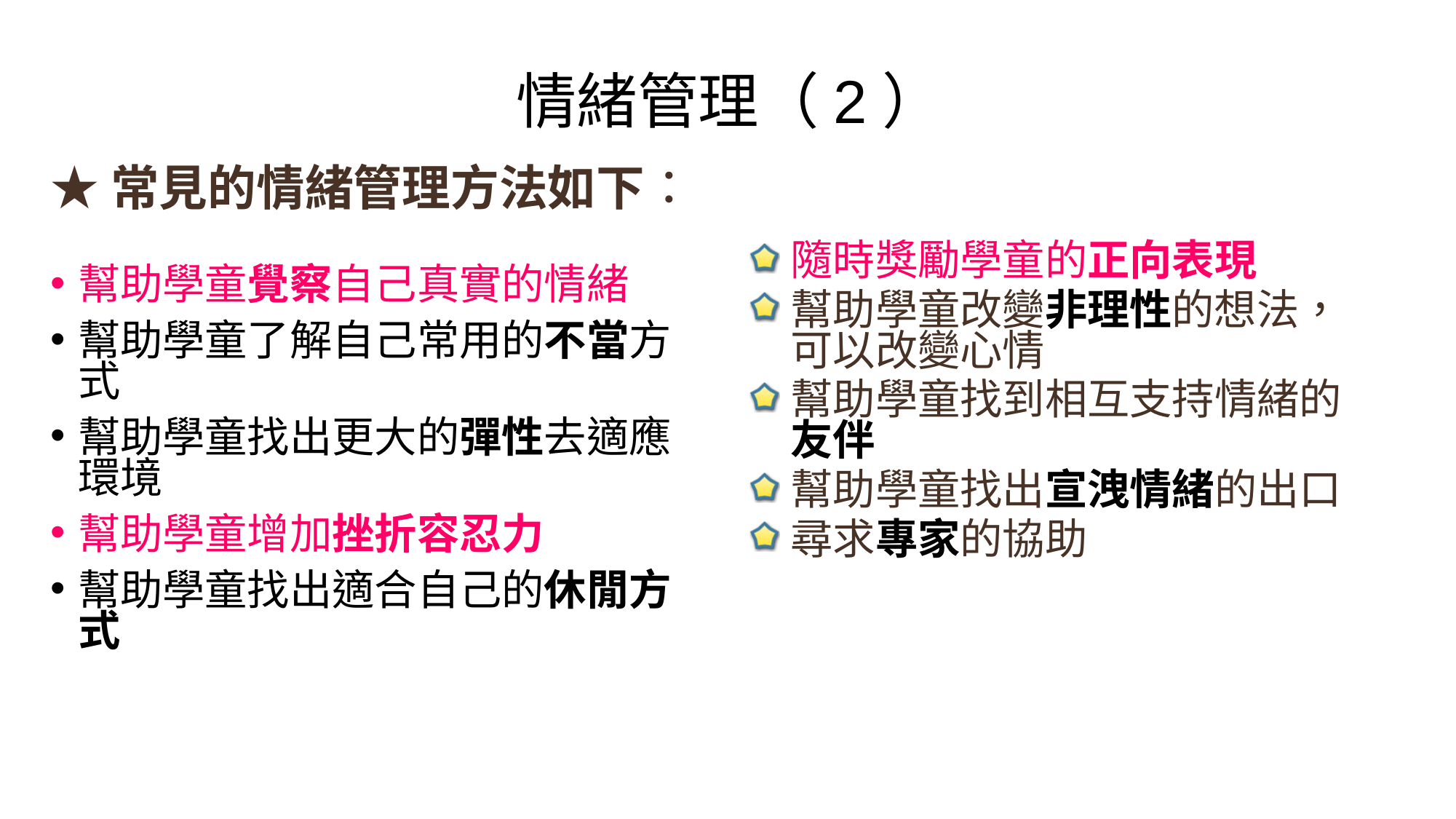

# 情緒管理（2）
★常見的情緒管理方法如下：

幫助學童覺察自己真實的情緒
幫助學童了解自己常用的不當方式
幫助學童找出更大的彈性去適應環境
幫助學童增加挫折容忍力
幫助學童找出適合自己的休閒方式
隨時獎勵學童的正向表現
幫助學童改變非理性的想法，可以改變心情
幫助學童找到相互支持情緒的友伴
幫助學童找出宣洩情緒的出口
尋求專家的協助